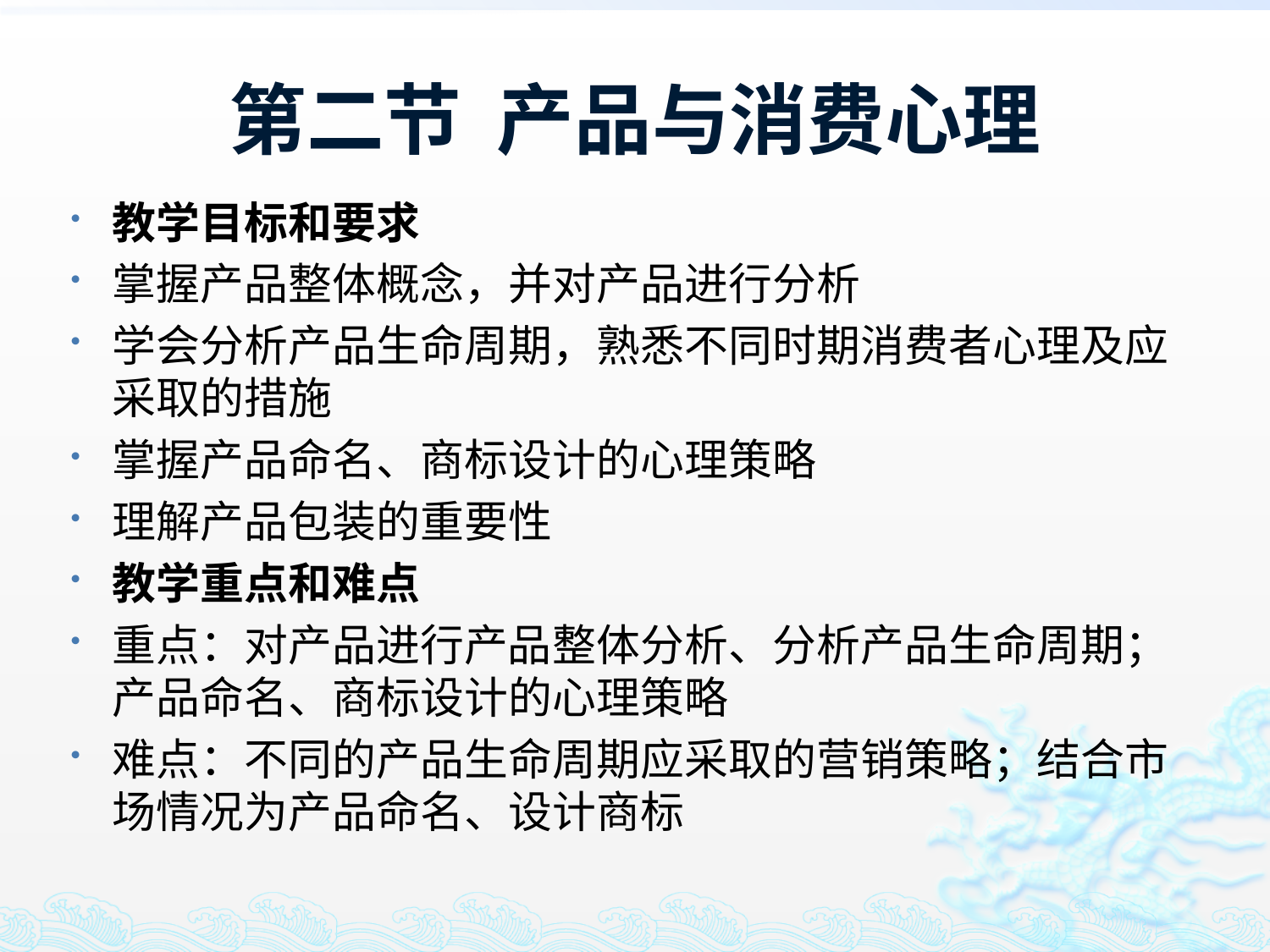

# 第二节  产品与消费心理
教学目标和要求
掌握产品整体概念，并对产品进行分析
学会分析产品生命周期，熟悉不同时期消费者心理及应采取的措施
掌握产品命名、商标设计的心理策略
理解产品包装的重要性
教学重点和难点
重点：对产品进行产品整体分析、分析产品生命周期；产品命名、商标设计的心理策略
难点：不同的产品生命周期应采取的营销策略；结合市场情况为产品命名、设计商标